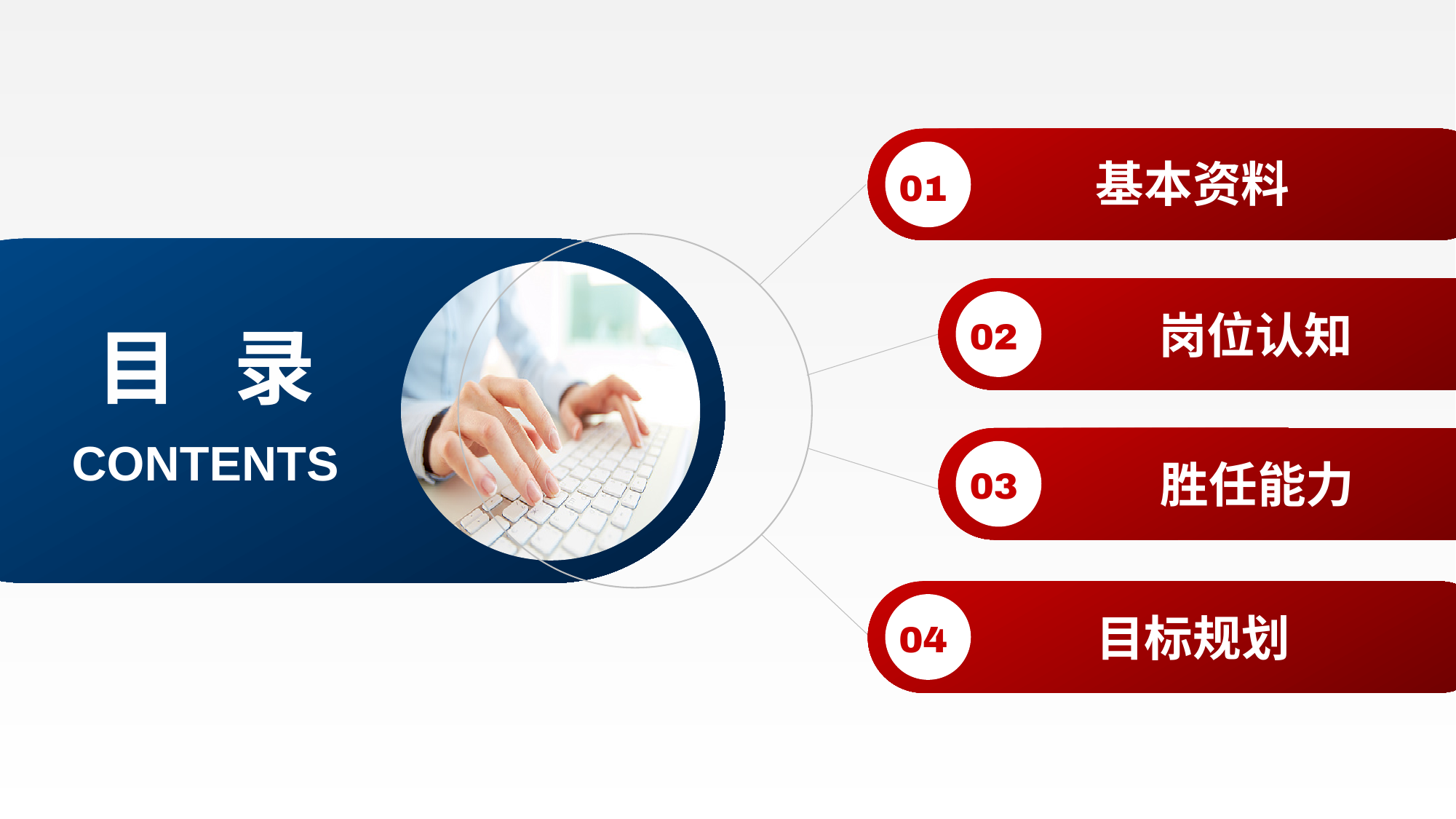

01

基本资料

02

岗位认知

目   录

03

胜任能力
CONTENTS

04

目标规划